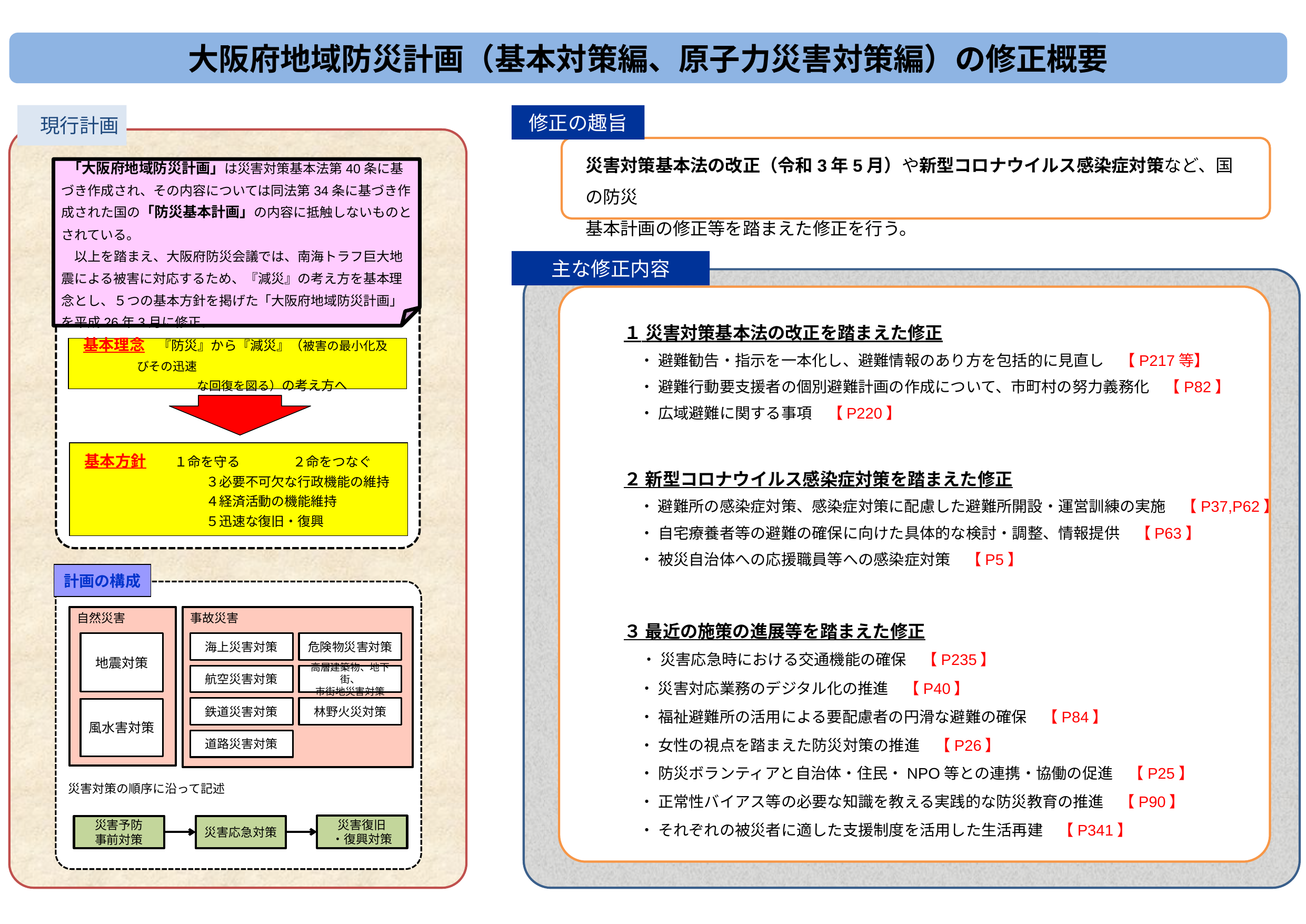

大阪府地域防災計画（基本対策編、原子力災害対策編）の修正概要
　現行計画
修正の趣旨

災害対策基本法の改正（令和3年5月）や新型コロナウイルス感染症対策など、国の防災
基本計画の修正等を踏まえた修正を行う。
 「大阪府地域防災計画」は災害対策基本法第40条に基づき作成され、その内容については同法第34条に基づき作成された国の「防災基本計画」の内容に抵触しないものとされている。
　以上を踏まえ、大阪府防災会議では、南海トラフ巨大地震による被害に対応するため、『減災』の考え方を基本理念とし、５つの基本方針を掲げた「大阪府地域防災計画」を平成26年3月に修正。

主な修正内容

１ 災害対策基本法の改正を踏まえた修正
　・ 避難勧告・指示を一本化し、避難情報のあり方を包括的に見直し　【P217等】
　・ 避難行動要支援者の個別避難計画の作成について、市町村の努力義務化　【P82】
　・ 広域避難に関する事項　【P220】

２ 新型コロナウイルス感染症対策を踏まえた修正
　・ 避難所の感染症対策、感染症対策に配慮した避難所開設・運営訓練の実施　【P37,P62】
　・ 自宅療養者等の避難の確保に向けた具体的な検討・調整、情報提供　【P63】
　・ 被災自治体への応援職員等への感染症対策　【P5】

３ 最近の施策の進展等を踏まえた修正
　・ 災害応急時における交通機能の確保　【P235】
　・ 災害対応業務のデジタル化の推進　【P40】
　・ 福祉避難所の活用による要配慮者の円滑な避難の確保　【P84】
　・ 女性の視点を踏まえた防災対策の推進　【P26】
　・ 防災ボランティアと⾃治体・住⺠・NPO等との連携・協働の促進　【P25】
　・ 正常性バイアス等の必要な知識を教える実践的な防災教育の推進　【P90】
　・ それぞれの被災者に適した⽀援制度を活⽤した⽣活再建　【P341】

 基本理念　『防災』から『減災』（被害の最小化及びその迅速
　　　　　　　　　　な回復を図る）の考え方へ

基本方針　　１命を守る　　　　２命をつなぐ
　　　　　　　　 　３必要不可欠な行政機能の維持
　　　　　　　　 　４経済活動の機能維持
　　　　　　 　　　５迅速な復旧・復興
計画の構成
自然災害
事故災害
地震対策
海上災害対策
危険物災害対策
航空災害対策
高層建築物、地下街、
市街地災害対策
鉄道災害対策
林野火災対策
風水害対策
道路災害対策
災害対策の順序に沿って記述
災害復旧
・復興対策
災害予防
事前対策
災害応急対策